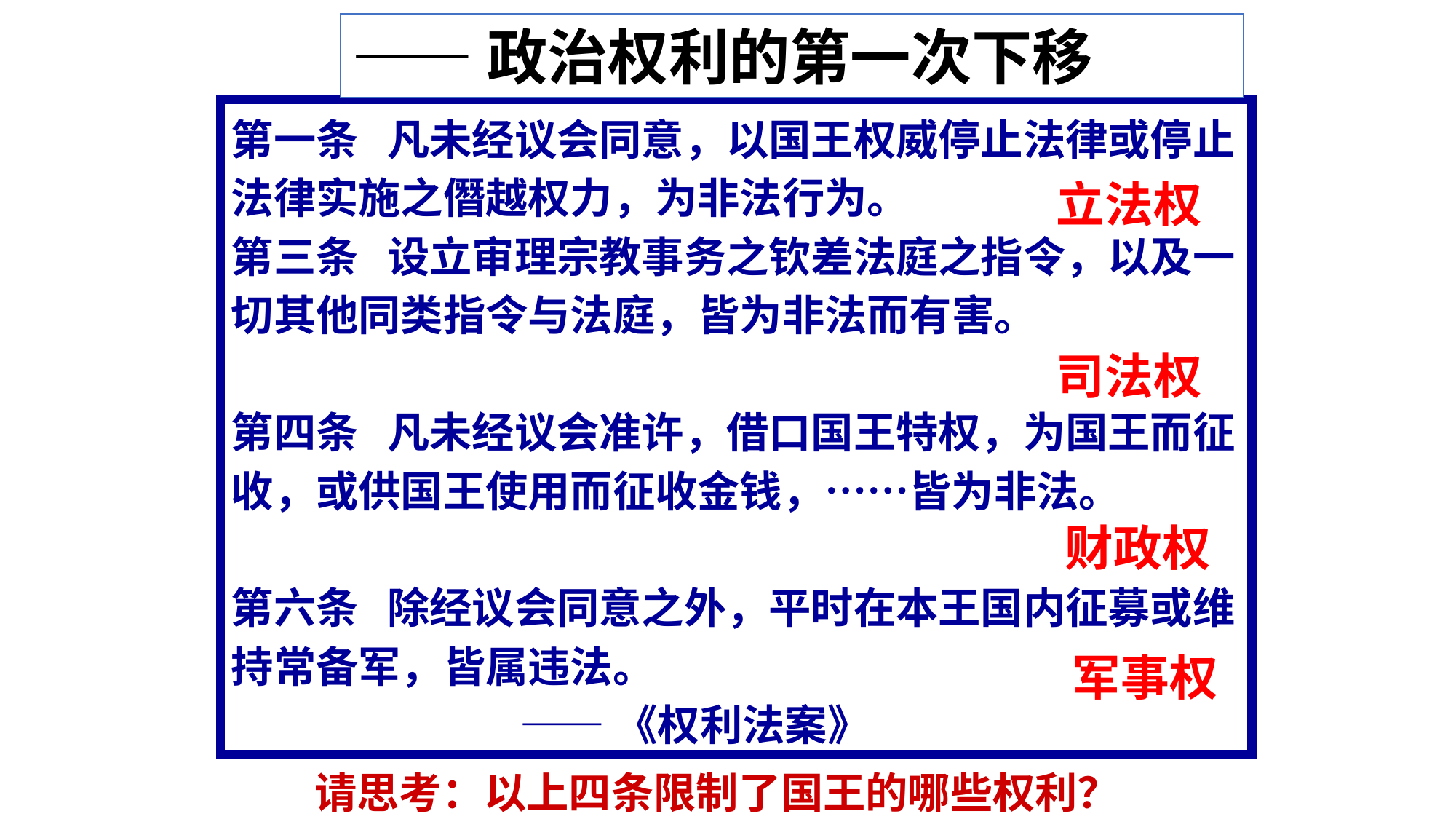

——政治权利的第一次下移
第一条   凡未经议会同意，以国王权威停止法律或停止法律实施之僭越权力，为非法行为。
第三条   设立审理宗教事务之钦差法庭之指令，以及一切其他同类指令与法庭，皆为非法而有害。

第四条   凡未经议会准许，借口国王特权，为国王而征收，或供国王使用而征收金钱，……皆为非法。

第六条   除经议会同意之外，平时在本王国内征募或维持常备军，皆属违法。
                              ——《权利法案》
立法权
司法权
财政权
军事权
请思考：以上四条限制了国王的哪些权利？